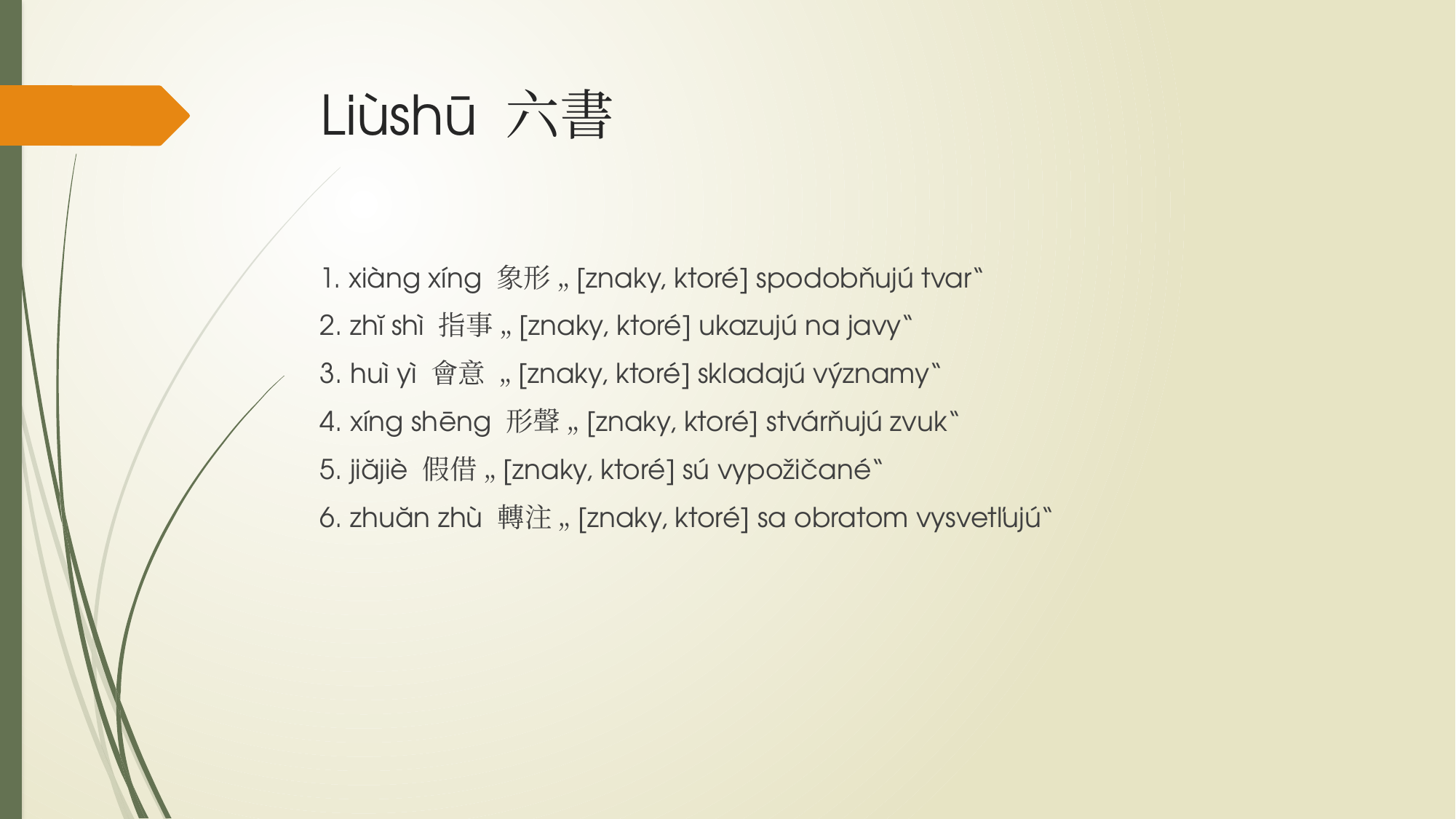

# Liùshū 六書
1. xiàng xíng 象形 „[znaky, ktoré] spodobňujú tvar“
2. zhĭ shì 指事 „[znaky, ktoré] ukazujú na javy“
3. huì yì 會意  „[znaky, ktoré] skladajú významy“
4. xíng shēng 形聲 „[znaky, ktoré] stvárňujú zvuk“
5. jiăjiè 假借 „[znaky, ktoré] sú vypožičané“
6. zhuăn zhù 轉注 „[znaky, ktoré] sa obratom vysvetľujú“